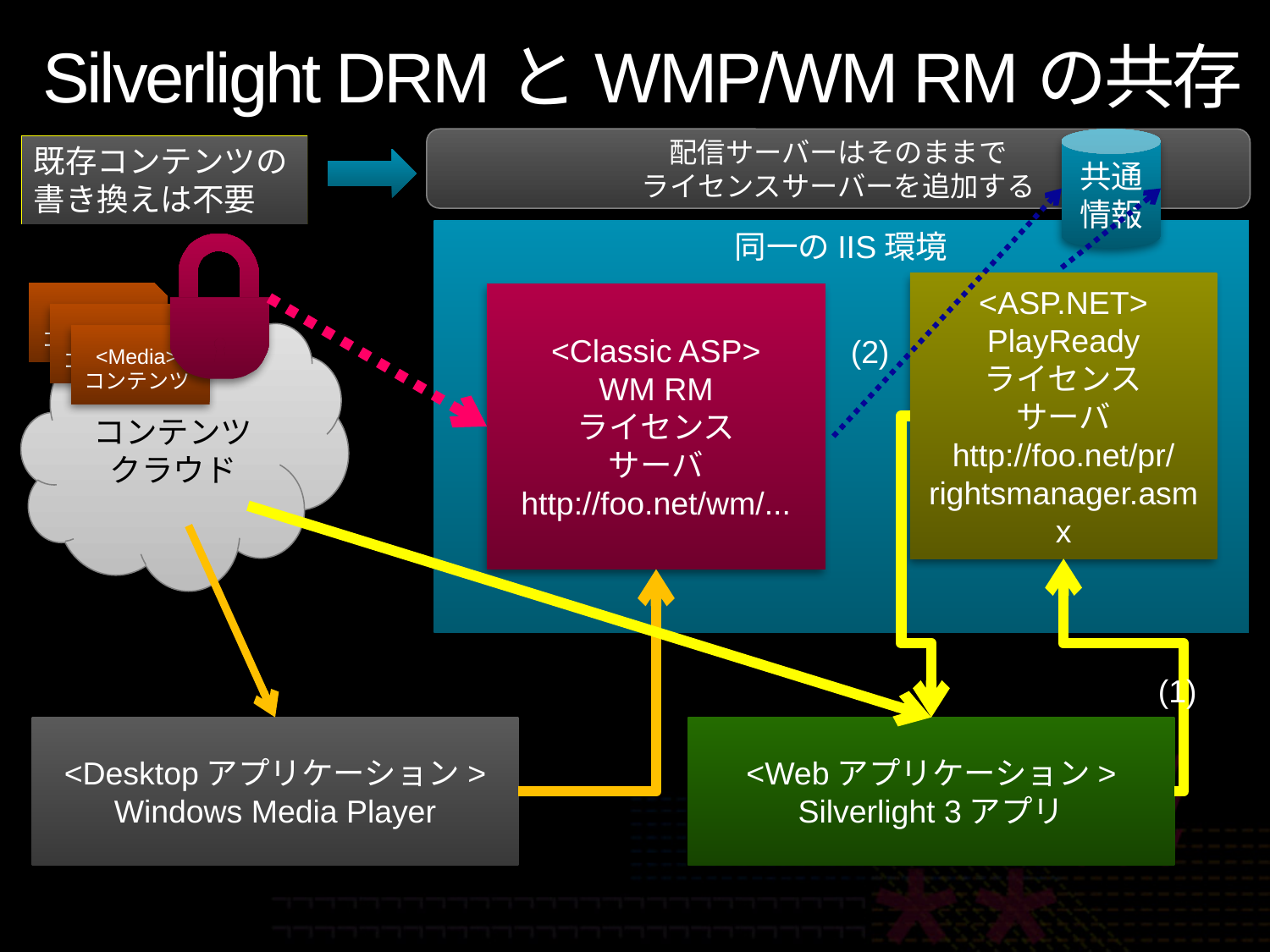

# Silverlight DRMとWMP/WM RMの共存
配信サーバーはそのままで
ライセンスサーバーを追加する
共通情報
既存コンテンツの
書き換えは不要

同一のIIS環境

<Media>
コンテンツ
<Media>
コンテンツ
コンテンツ
クラウド
<Media>
コンテンツ
<ASP.NET>
PlayReady
ライセンス
サーバ
http://foo.net/pr/
rightsmanager.asmx
<Classic ASP>
WM RM
ライセンス
サーバ
http://foo.net/wm/...
(2)
(1)
<Desktopアプリケーション>
Windows Media Player
<Webアプリケーション>
Silverlight 3アプリ